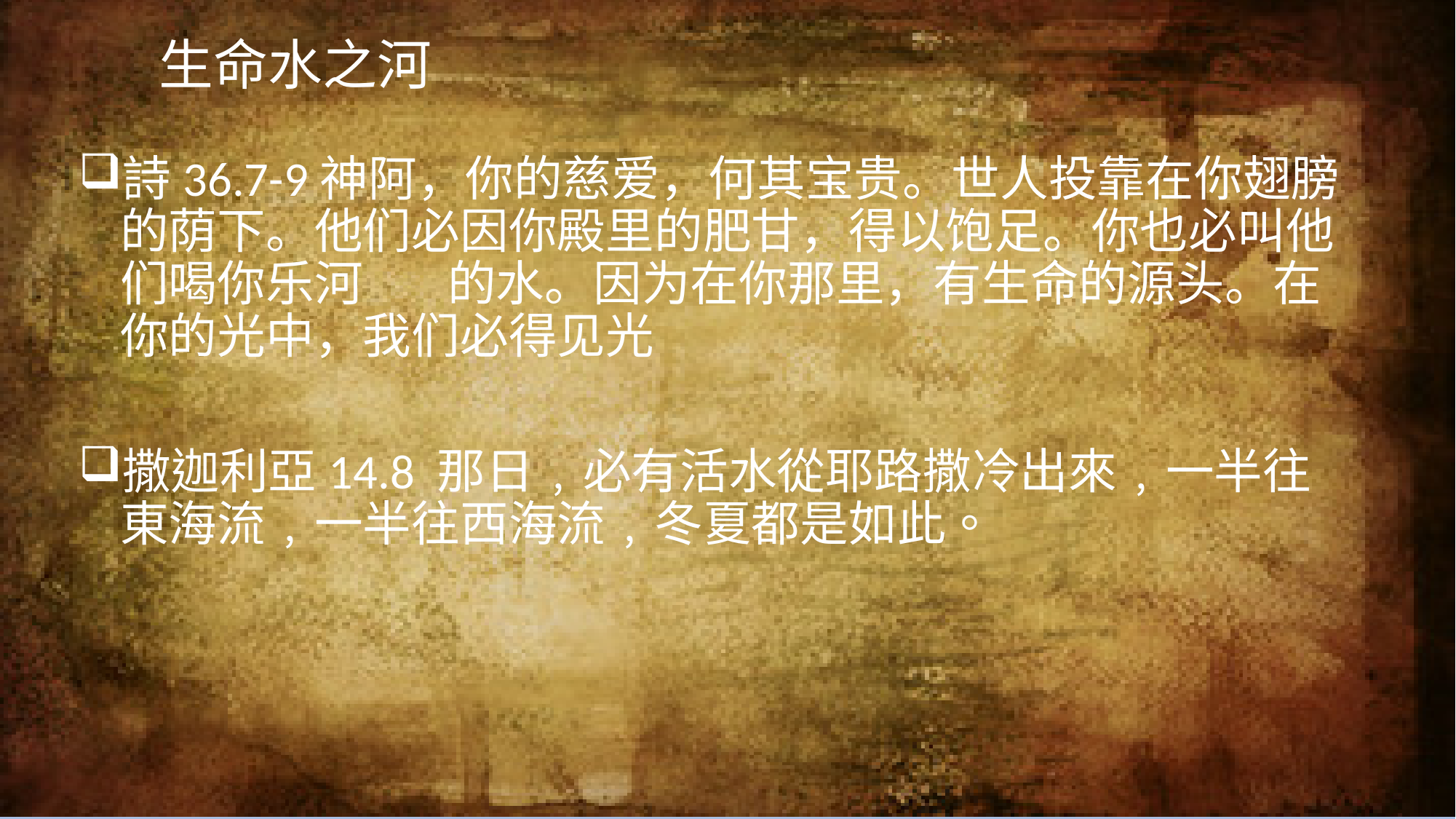

生命水之河
詩36.7-9神阿，你的慈爱，何其宝贵。世人投靠在你翅膀的荫下。他们必因你殿里的肥甘，得以饱足。你也必叫他们喝你乐河	的水。因为在你那里，有生命的源头。在你的光中，我们必得见光

撒迦利亞14.8 那日﹐必有活水從耶路撒冷出來﹐一半往東海流﹐一半往西海流﹐冬夏都是如此。